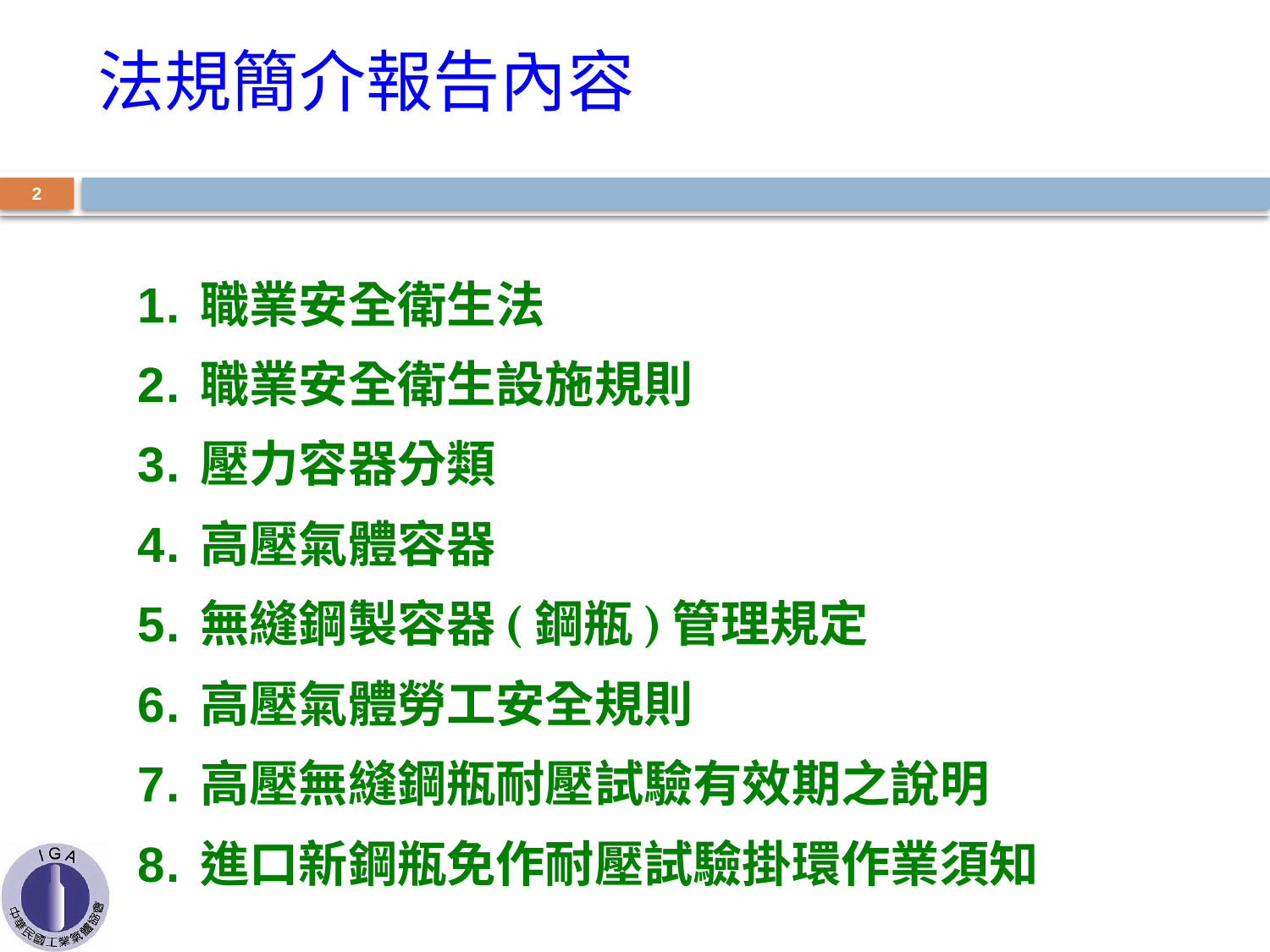

法規簡介報告內容
2
職業安全衛生法
職業安全衛生設施規則
壓力容器分類
高壓氣體容器
無縫鋼製容器(鋼瓶)管理規定
高壓氣體勞工安全規則
高壓無縫鋼瓶耐壓試驗有效期之說明
進口新鋼瓶免作耐壓試驗掛環作業須知